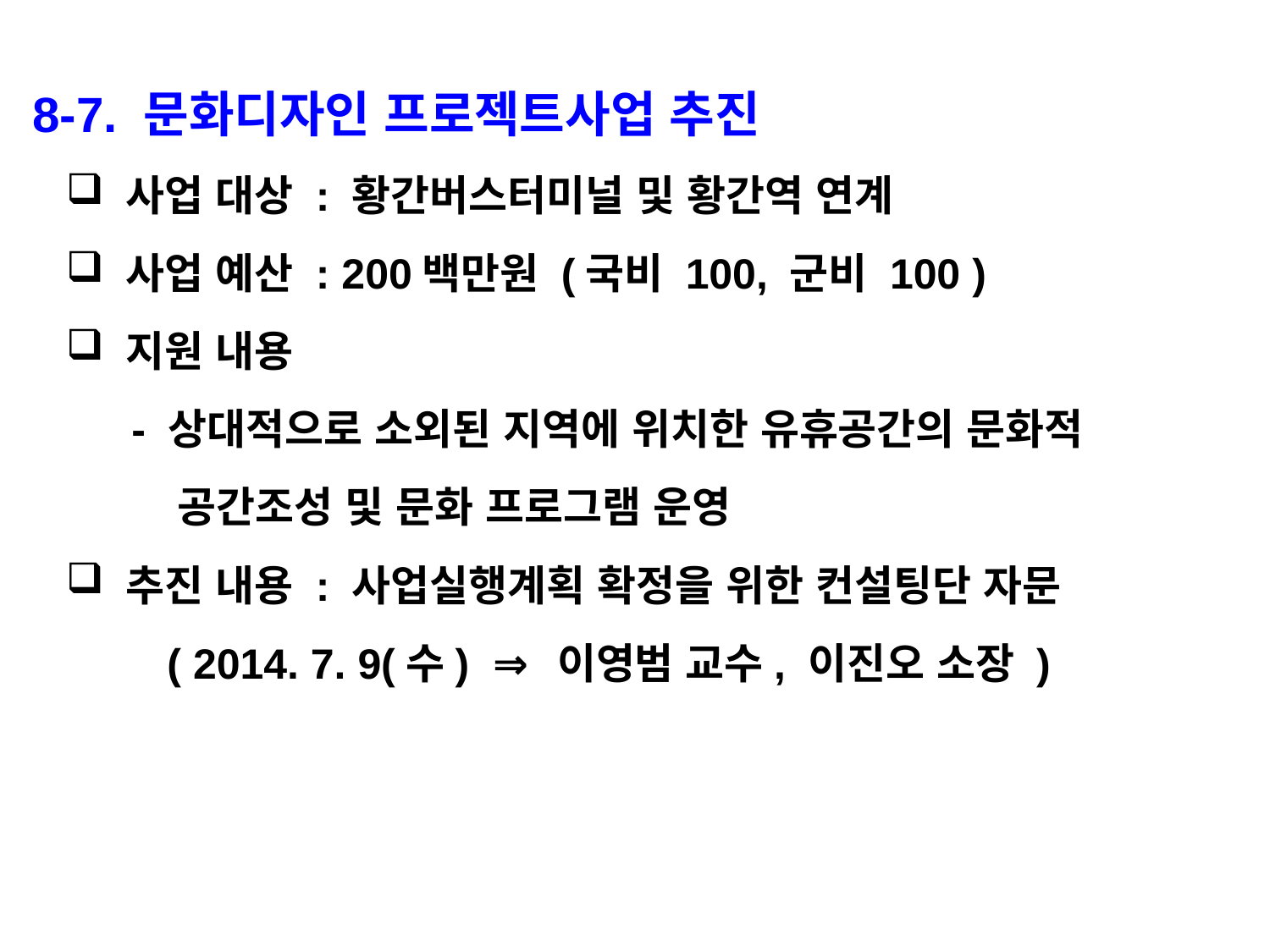

8-7. 문화디자인 프로젝트사업 추진
 사업 대상 : 황간버스터미널 및 황간역 연계
 사업 예산 : 200백만원 (국비 100, 군비 100 )
 지원 내용
   - 상대적으로 소외된 지역에 위치한 유휴공간의 문화적
      공간조성 및 문화 프로그램 운영
 추진 내용 : 사업실행계획 확정을 위한 컨설팅단 자문
      ( 2014. 7. 9(수)  ⇒ 이영범 교수, 이진오 소장 )